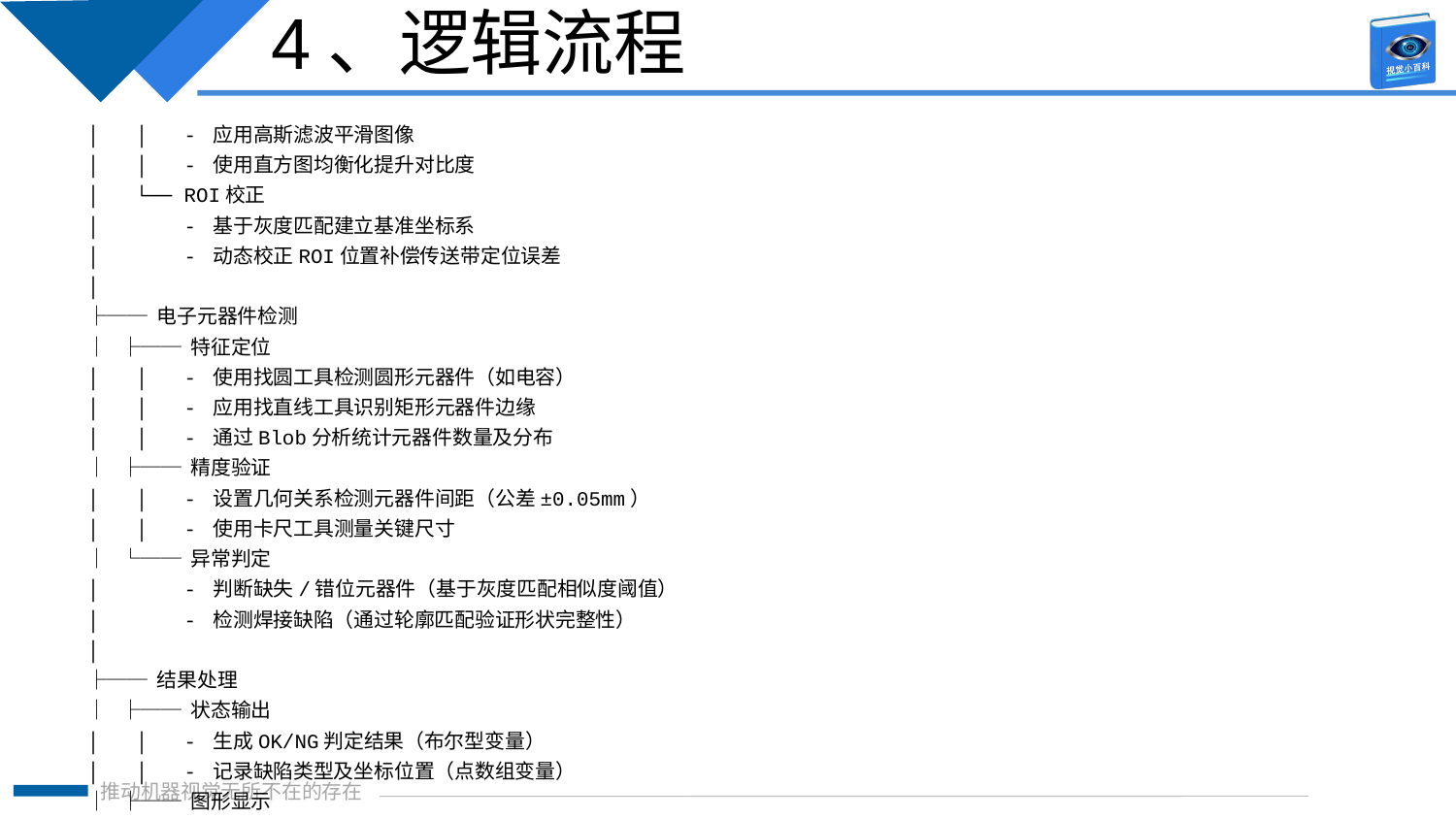

4、逻辑流程

│   │   - 应用高斯滤波平滑图像
│   │   - 使用直方图均衡化提升对比度
│   └── ROI校正
│       - 基于灰度匹配建立基准坐标系
│       - 动态校正ROI位置补偿传送带定位误差
│
├── 电子元器件检测
│   ├── 特征定位
│   │   - 使用找圆工具检测圆形元器件（如电容）
│   │   - 应用找直线工具识别矩形元器件边缘
│   │   - 通过Blob分析统计元器件数量及分布
│   ├── 精度验证
│   │   - 设置几何关系检测元器件间距（公差±0.05mm）
│   │   - 使用卡尺工具测量关键尺寸
│   └── 异常判定
│       - 判断缺失/错位元器件（基于灰度匹配相似度阈值）
│       - 检测焊接缺陷（通过轮廓匹配验证形状完整性）
│
├── 结果处理
│   ├── 状态输出
│   │   - 生成OK/NG判定结果（布尔型变量）
│   │   - 记录缺陷类型及坐标位置（点数组变量）
│   ├── 图形显示
│   │   - 在图像窗口叠加检测结果（红色标记缺陷区域）
│   │   - 显示实时检测计数与良率统计
│   └── 日志记录
│       - 输出检测过程调试信息（含Blob面积、匹配度等参数）
│
├── 通信处理
│   ├── TCP/IP通信
│   │   - 配置服务器模式接收PLC控制指令
│   │   - 发送检测结果至PLC（数据格式：ASCII字符串）
│   │   - 实现心跳包检测（5秒周期）
│   └── 数据反馈
│       - 传输缺陷坐标数据用于机械手分拣
│       - 接收产线参数调整指令（如检测阈值动态修改）
│
└── 统计处理
    ├── 数据归档
    │   - 导出检测结果到CSV文件（包含时间戳、产品ID、缺陷详情）
    │   - 存储原始图像用于追溯分析
    ├── 良率分析
    │   - 计算实时良品率（每批次统计）
    │   - 生成日报表（含缺陷类型分布柱状图）
    └── 参数优化
        - 根据历史数据自动调整二值化阈值
        - 学习典型缺陷特征更新检测模板